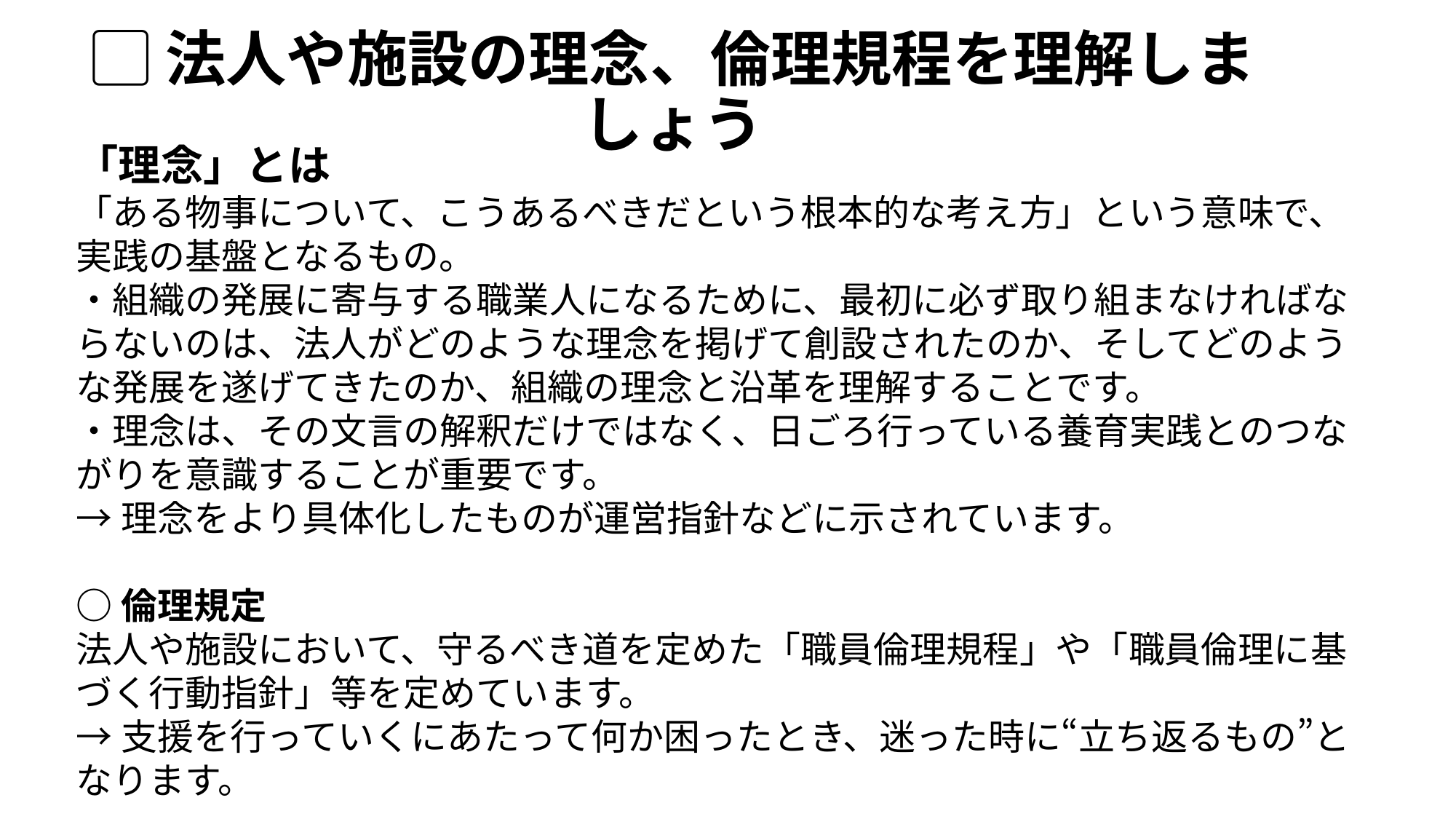

# ▢法人や施設の理念、倫理規程を理解しましょう
「理念」とは
「ある物事について、こうあるべきだという根本的な考え方」という意味で、実践の基盤となるもの。
・組織の発展に寄与する職業人になるために、最初に必ず取り組まなければならないのは、法人がどのような理念を掲げて創設されたのか、そしてどのような発展を遂げてきたのか、組織の理念と沿革を理解することです。
・理念は、その文言の解釈だけではなく、日ごろ行っている養育実践とのつながりを意識することが重要です。
→理念をより具体化したものが運営指針などに示されています。

○倫理規定
法人や施設において、守るべき道を定めた「職員倫理規程」や「職員倫理に基づく行動指針」等を定めています。
→支援を行っていくにあたって何か困ったとき、迷った時に“立ち返るもの”となります。